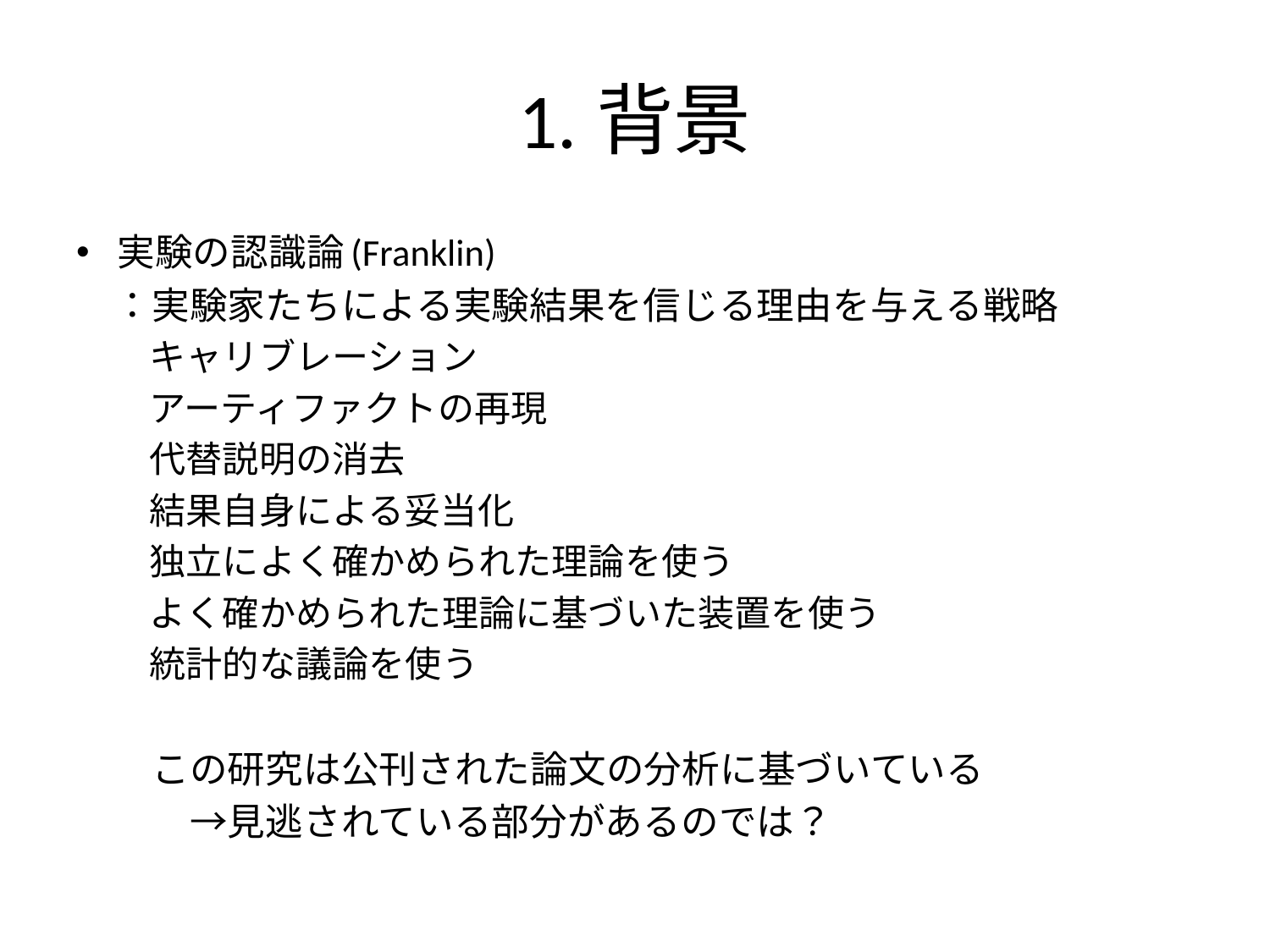

# 1.背景
実験の認識論(Franklin)
　：実験家たちによる実験結果を信じる理由を与える戦略
　　キャリブレーション
　　アーティファクトの再現
　　代替説明の消去
　　結果自身による妥当化
　　独立によく確かめられた理論を使う
　　よく確かめられた理論に基づいた装置を使う
　　統計的な議論を使う

　　この研究は公刊された論文の分析に基づいている
　　　→見逃されている部分があるのでは？